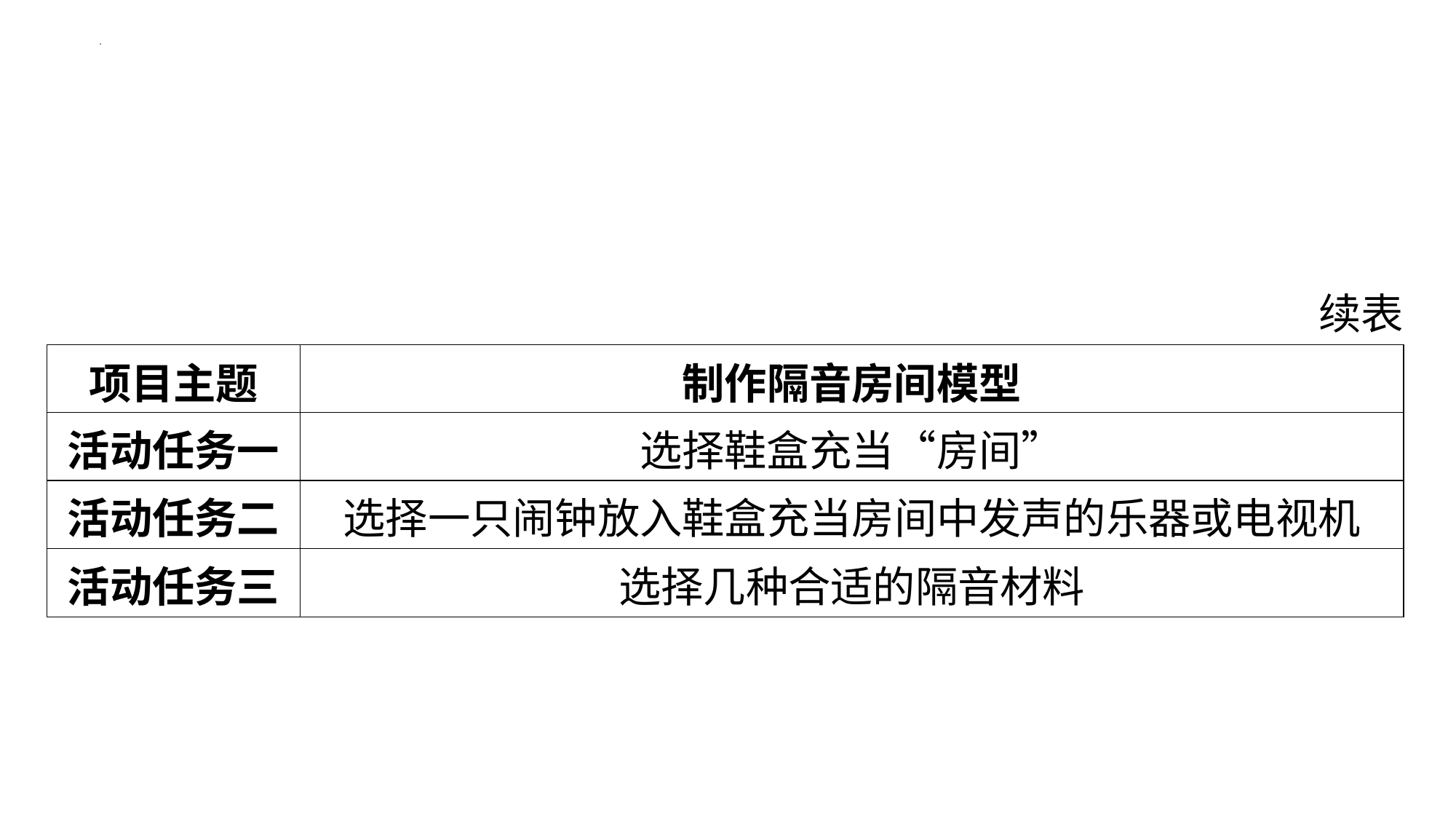

续表
| 项目主题 | 制作隔音房间模型 |
| --- | --- |
| 活动任务一 | 选择鞋盒充当“房间” |
| 活动任务二 | 选择一只闹钟放入鞋盒充当房间中发声的乐器或电视机 |
| 活动任务三 | 选择几种合适的隔音材料 |